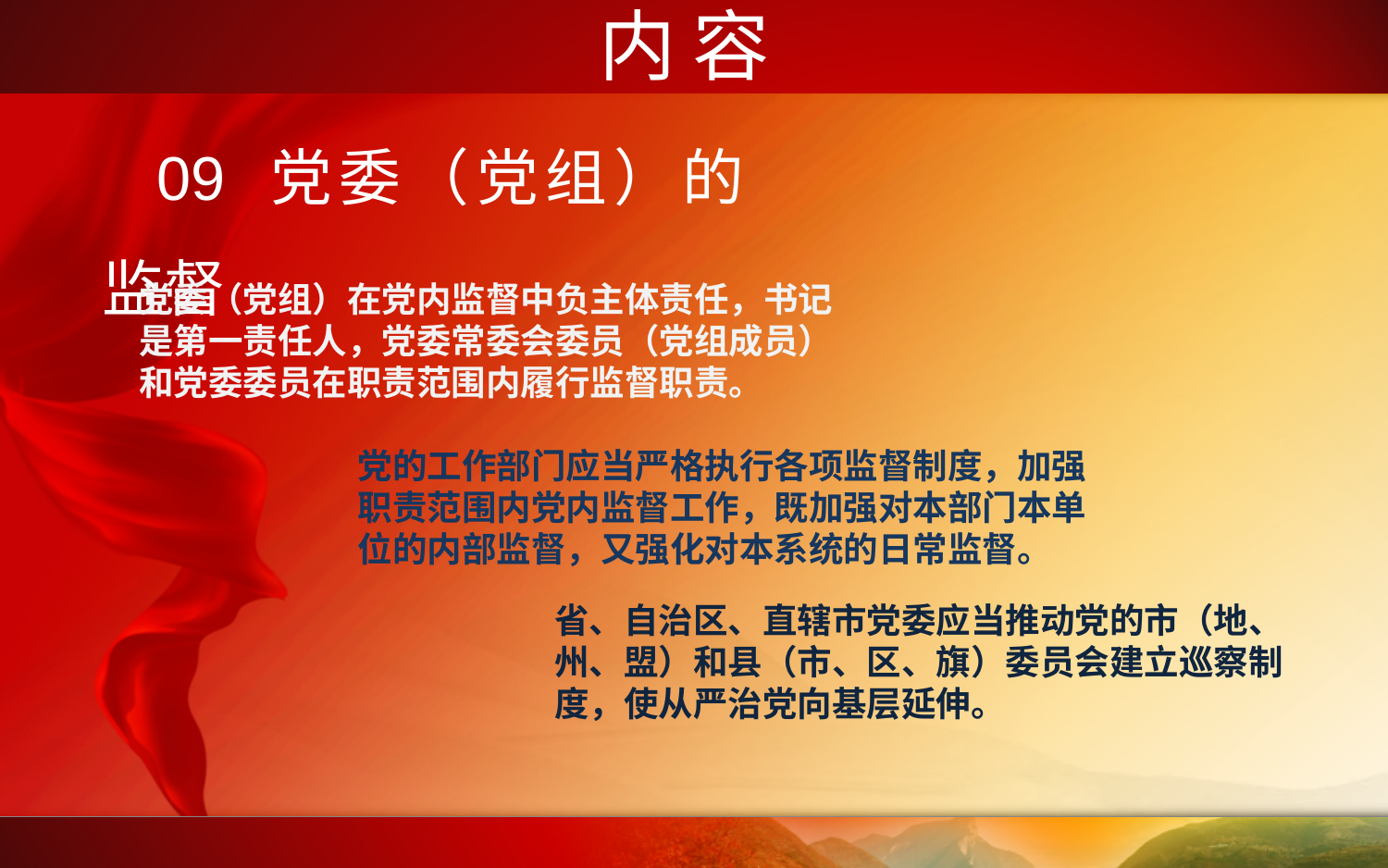

内 容
09 党委（党组）的监督
党委（党组）在党内监督中负主体责任，书记是第一责任人，党委常委会委员（党组成员）和党委委员在职责范围内履行监督职责。
党的工作部门应当严格执行各项监督制度，加强职责范围内党内监督工作，既加强对本部门本单位的内部监督，又强化对本系统的日常监督。
省、自治区、直辖市党委应当推动党的市（地、州、盟）和县（市、区、旗）委员会建立巡察制度，使从严治党向基层延伸。